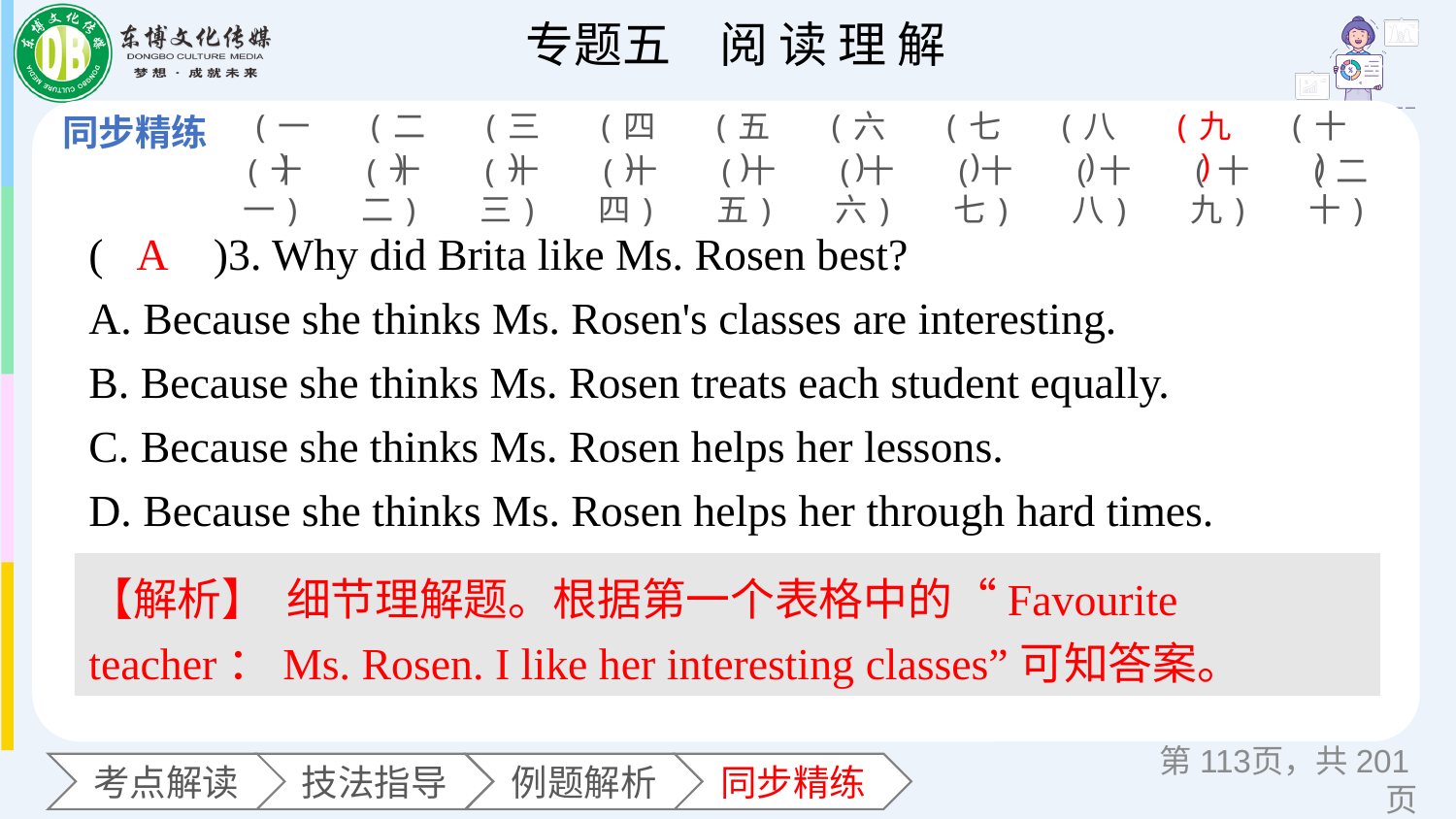

(一)
(二)
(三)
(四)
(五)
(六)
(七)
(八)
(九)
(十)
(十一)
(十二)
(十三)
(十四)
(十五)
(十六)
(十七)
(十八)
(十九)
(二十)
(　　)3. Why did Brita like Ms. Rosen best?
A. Because she thinks Ms. Rosen's classes are interesting.
B. Because she thinks Ms. Rosen treats each student equally.
C. Because she thinks Ms. Rosen helps her lessons.
D. Because she thinks Ms. Rosen helps her through hard times.
A
【解析】  细节理解题。根据第一个表格中的“Favourite teacher：Ms. Rosen. I like her interesting classes”可知答案。
第113页，共201页